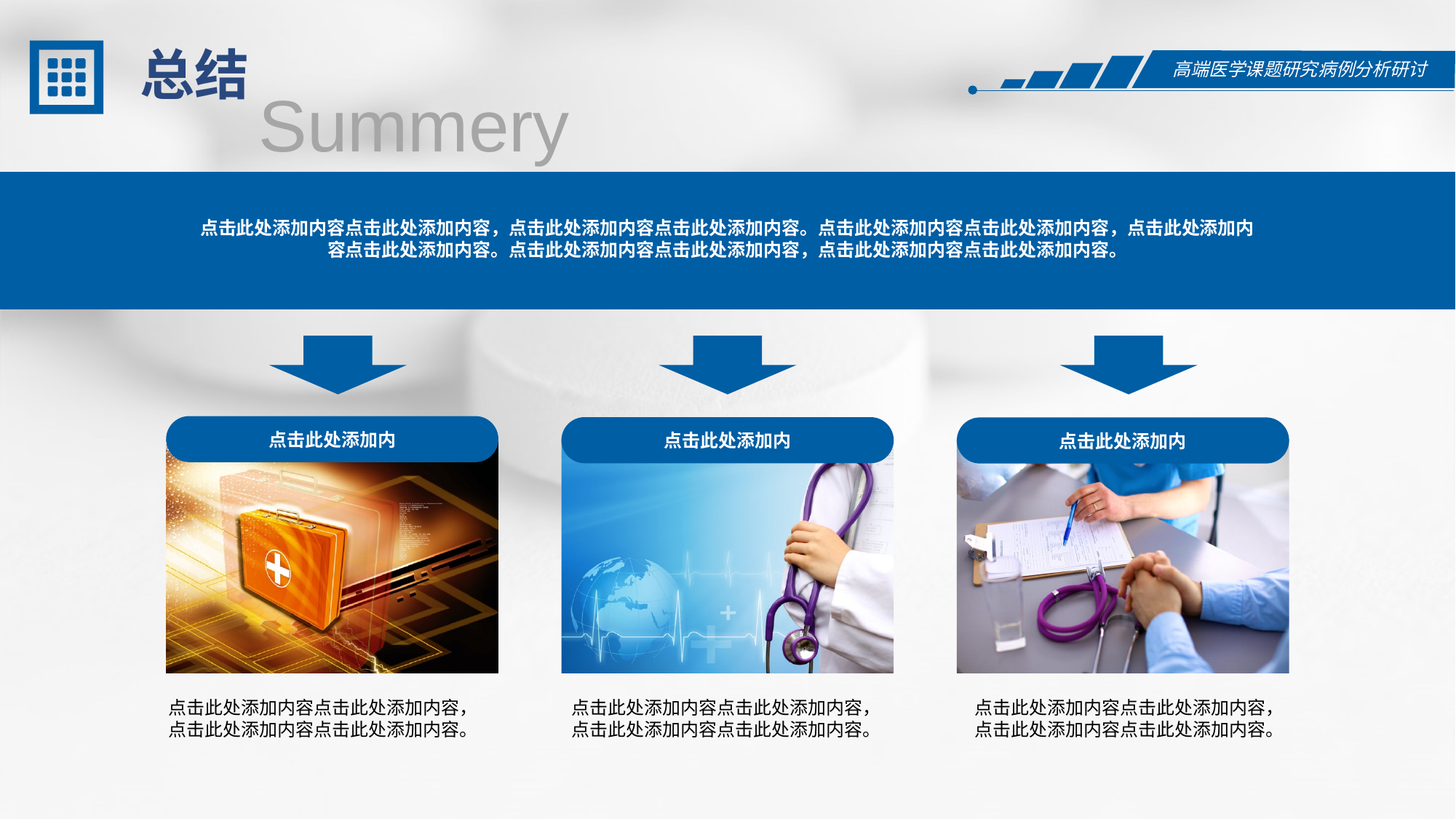

总结
Summery

点击此处添加内容点击此处添加内容，点击此处添加内容点击此处添加内容。点击此处添加内容点击此处添加内容，点击此处添加内容点击此处添加内容。点击此处添加内容点击此处添加内容，点击此处添加内容点击此处添加内容。

点击此处添加内
点击此处添加内
点击此处添加内

点击此处添加内容点击此处添加内容，点击此处添加内容点击此处添加内容。
点击此处添加内容点击此处添加内容，点击此处添加内容点击此处添加内容。
点击此处添加内容点击此处添加内容，点击此处添加内容点击此处添加内容。
.